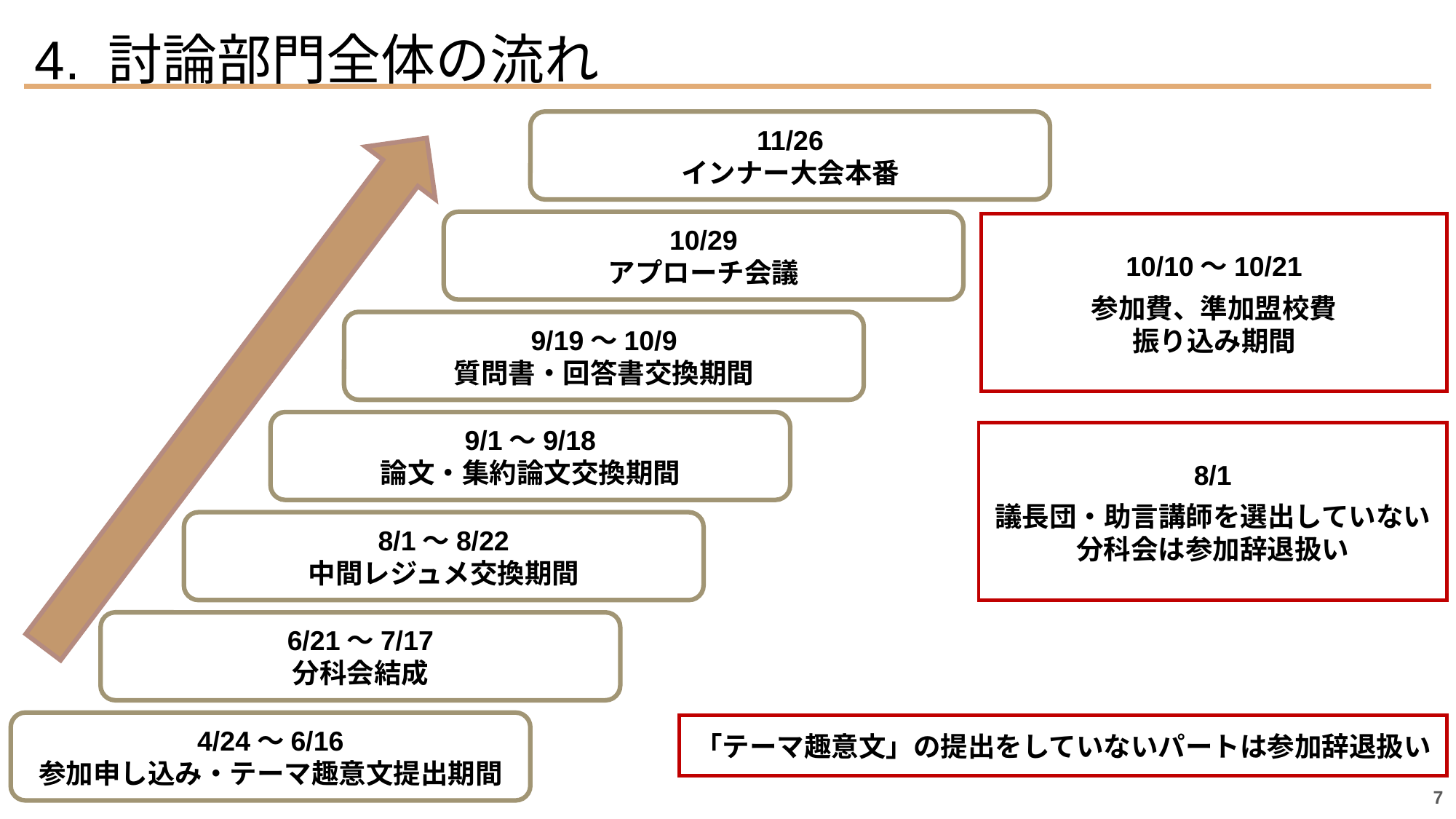

4. 討論部門全体の流れ
11/26
インナー大会本番
10/29
アプローチ会議
10/10～10/21
参加費、準加盟校費
振り込み期間
9/19～10/9
質問書・回答書交換期間

9/1～9/18
論文・集約論文交換期間
8/1
議長団・助言講師を選出していない
分科会は参加辞退扱い
8/1～8/22
中間レジュメ交換期間
6/21〜7/17
分科会結成
4/24～6/16
参加申し込み・テーマ趣意文提出期間
「テーマ趣意文」の提出をしていないパートは参加辞退扱い
7